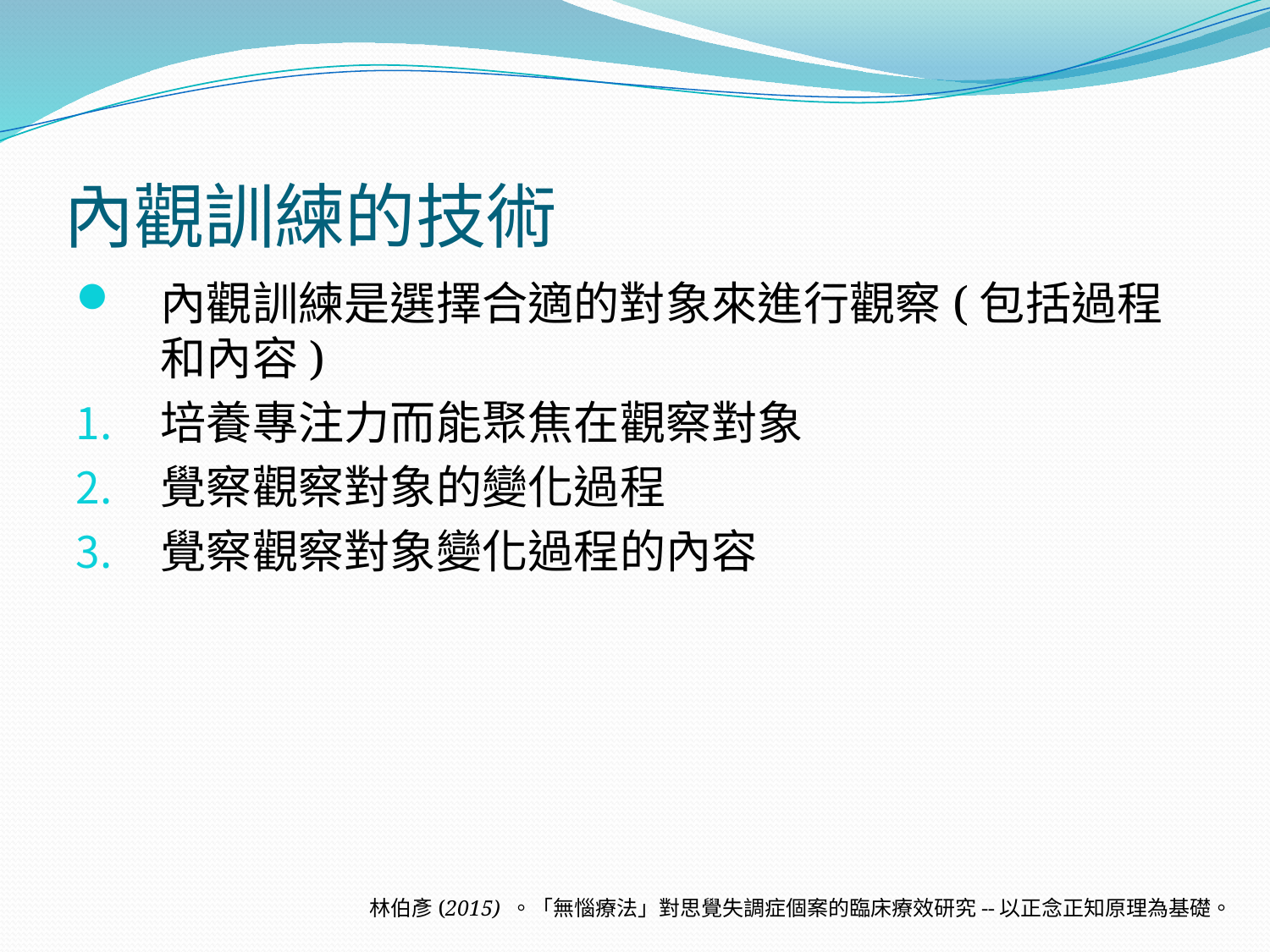

# 內觀訓練的技術
內觀訓練是選擇合適的對象來進行觀察(包括過程和內容)
培養專注力而能聚焦在觀察對象
覺察觀察對象的變化過程
覺察觀察對象變化過程的內容

林伯彥(2015) 。「無惱療法」對思覺失調症個案的臨床療效研究--以正念正知原理為基礎。